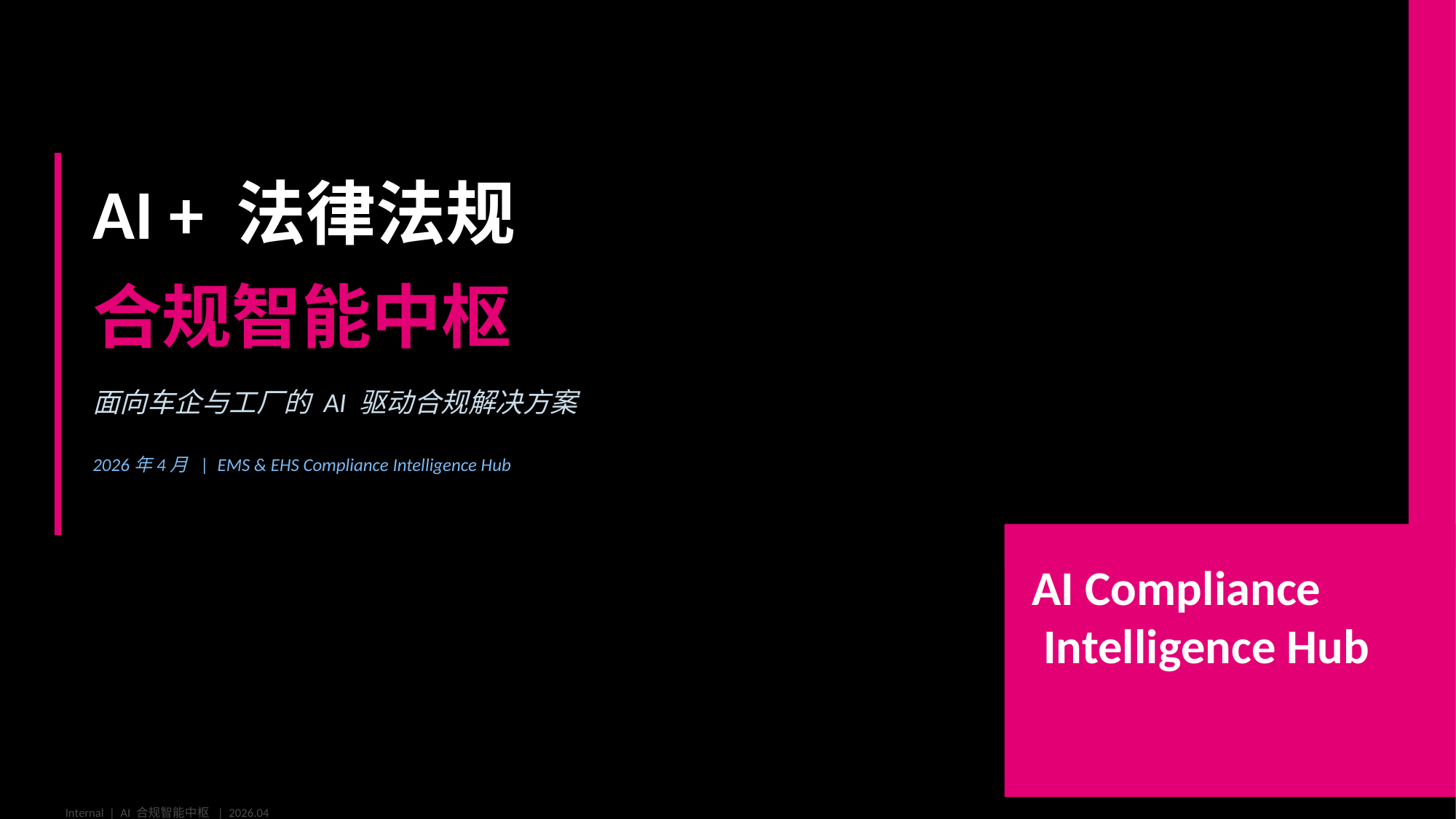

AI + 法律法规
合规智能中枢
面向车企与工厂的 AI 驱动合规解决方案
2026年4月  |  EMS & EHS Compliance Intelligence Hub

AI Compliance
Intelligence Hub

Internal  |  AI 合规智能中枢  |  2026.04